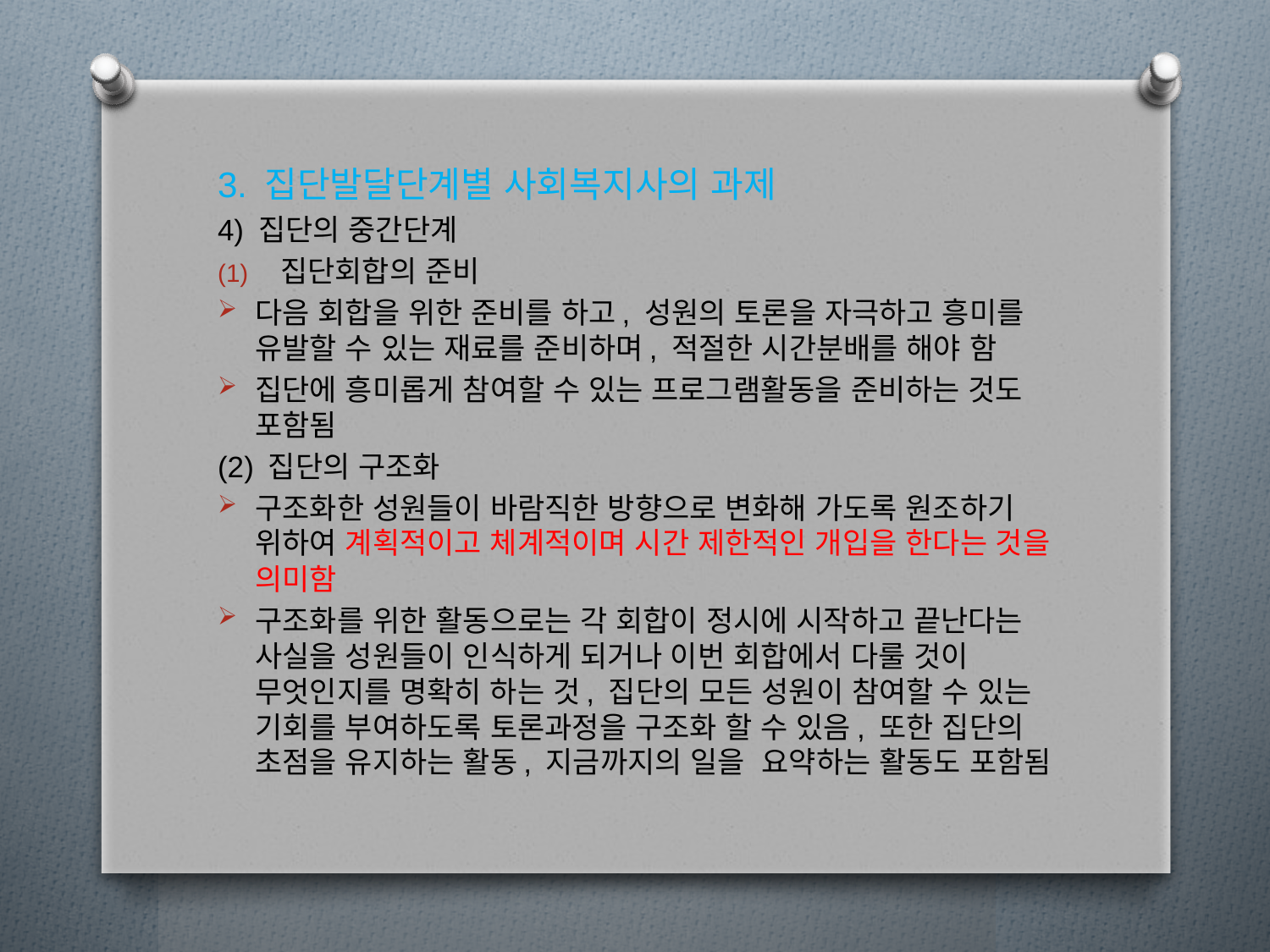

3. 집단발달단계별 사회복지사의 과제
4) 집단의 중간단계
집단회합의 준비
다음 회합을 위한 준비를 하고, 성원의 토론을 자극하고 흥미를 유발할 수 있는 재료를 준비하며, 적절한 시간분배를 해야 함
집단에 흥미롭게 참여할 수 있는 프로그램활동을 준비하는 것도 포함됨
(2) 집단의 구조화
구조화한 성원들이 바람직한 방향으로 변화해 가도록 원조하기 위하여 계획적이고 체계적이며 시간 제한적인 개입을 한다는 것을 의미함
구조화를 위한 활동으로는 각 회합이 정시에 시작하고 끝난다는 사실을 성원들이 인식하게 되거나 이번 회합에서 다룰 것이 무엇인지를 명확히 하는 것, 집단의 모든 성원이 참여할 수 있는 기회를 부여하도록 토론과정을 구조화 할 수 있음, 또한 집단의 초점을 유지하는 활동, 지금까지의 일을  요약하는 활동도 포함됨